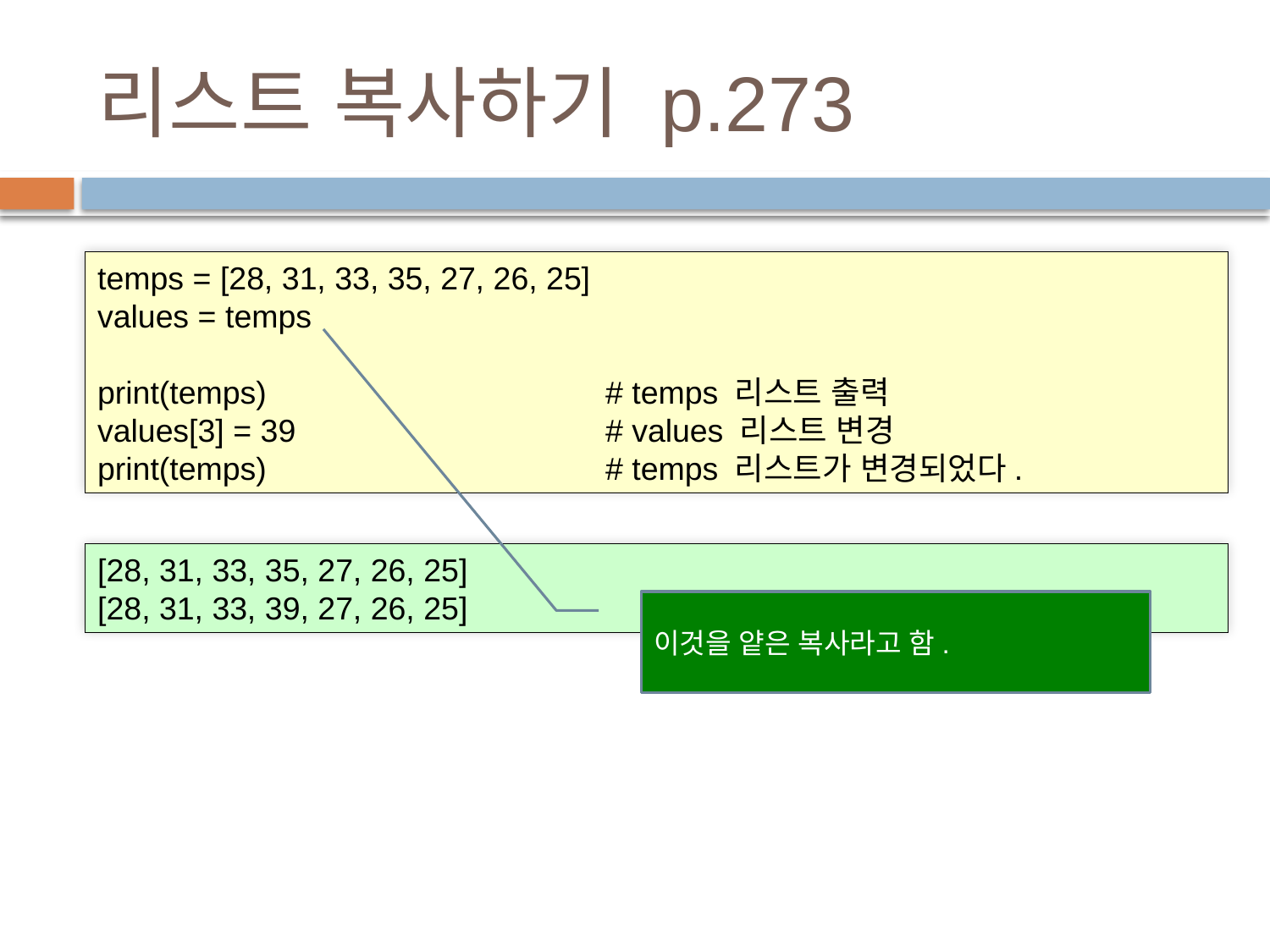

# 리스트 복사하기 p.273
temps = [28, 31, 33, 35, 27, 26, 25]
values = temps

print(temps)			# temps 리스트 출력
values[3] = 39			# values 리스트 변경
print(temps)			# temps 리스트가 변경되었다.
[28, 31, 33, 35, 27, 26, 25]
[28, 31, 33, 39, 27, 26, 25]
이것을 얕은 복사라고 함.